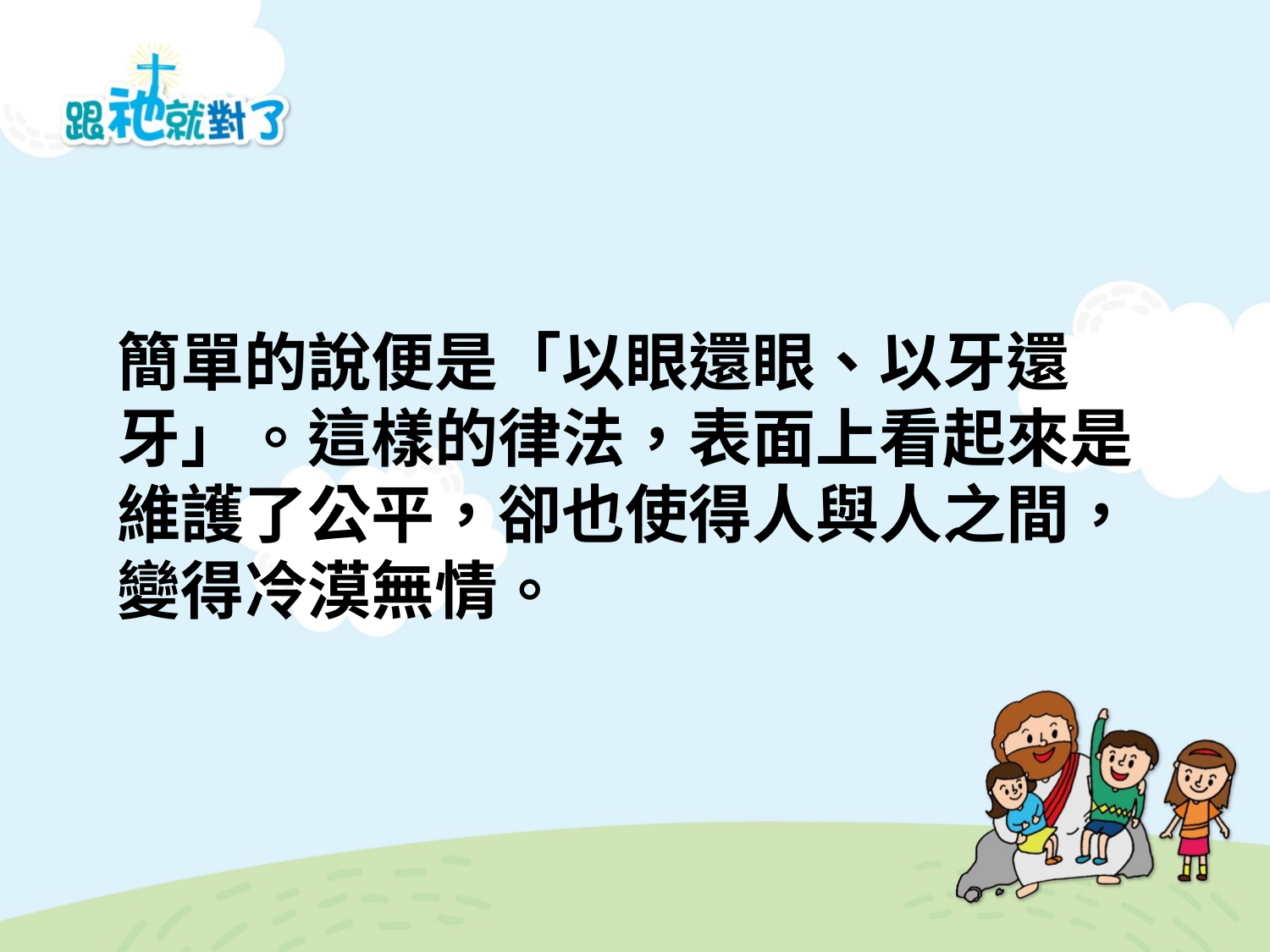

簡單的說便是「以眼還眼、以牙還牙」。這樣的律法，表面上看起來是維護了公平，卻也使得人與人之間，變得冷漠無情。